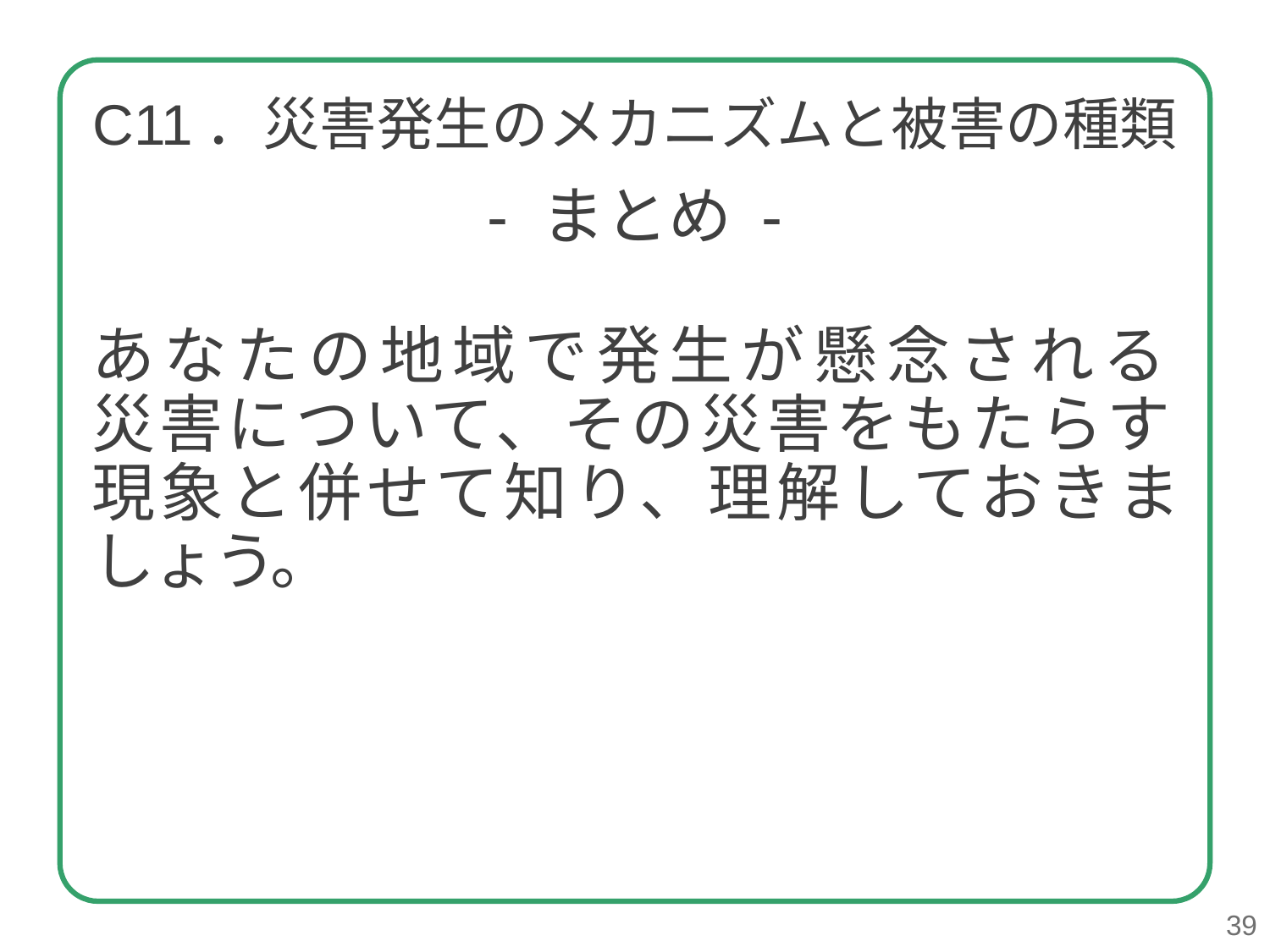

C11．災害発生のメカニズムと被害の種類
あなたの地域で発生が懸念される
災害について、その災害をもたらす
現象と併せて知り、理解しておきましょう。
39